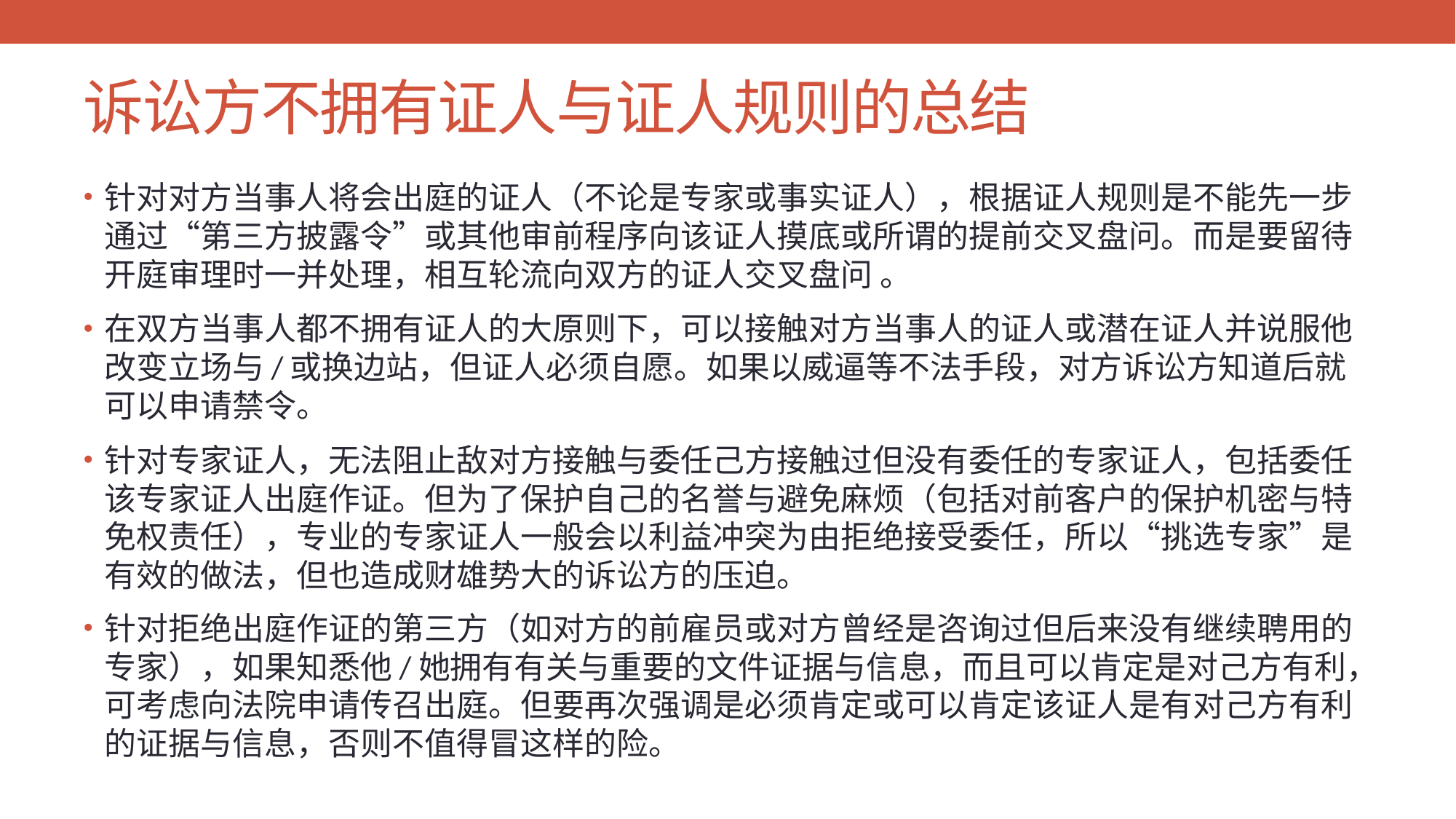

# 诉讼方不拥有证人与证人规则的总结
针对对方当事人将会出庭的证人（不论是专家或事实证人），根据证人规则是不能先一步通过“第三方披露令”或其他审前程序向该证人摸底或所谓的提前交叉盘问。而是要留待开庭审理时一并处理，相互轮流向双方的证人交叉盘问 。
在双方当事人都不拥有证人的大原则下，可以接触对方当事人的证人或潜在证人并说服他改变立场与/或换边站，但证人必须自愿。如果以威逼等不法手段，对方诉讼方知道后就可以申请禁令。
针对专家证人，无法阻止敌对方接触与委任己方接触过但没有委任的专家证人，包括委任该专家证人出庭作证。但为了保护自己的名誉与避免麻烦（包括对前客户的保护机密与特免权责任），专业的专家证人一般会以利益冲突为由拒绝接受委任，所以“挑选专家”是有效的做法，但也造成财雄势大的诉讼方的压迫。
针对拒绝出庭作证的第三方（如对方的前雇员或对方曾经是咨询过但后来没有继续聘用的专家），如果知悉他/她拥有有关与重要的文件证据与信息，而且可以肯定是对己方有利，可考虑向法院申请传召出庭。但要再次强调是必须肯定或可以肯定该证人是有对己方有利的证据与信息，否则不值得冒这样的险。